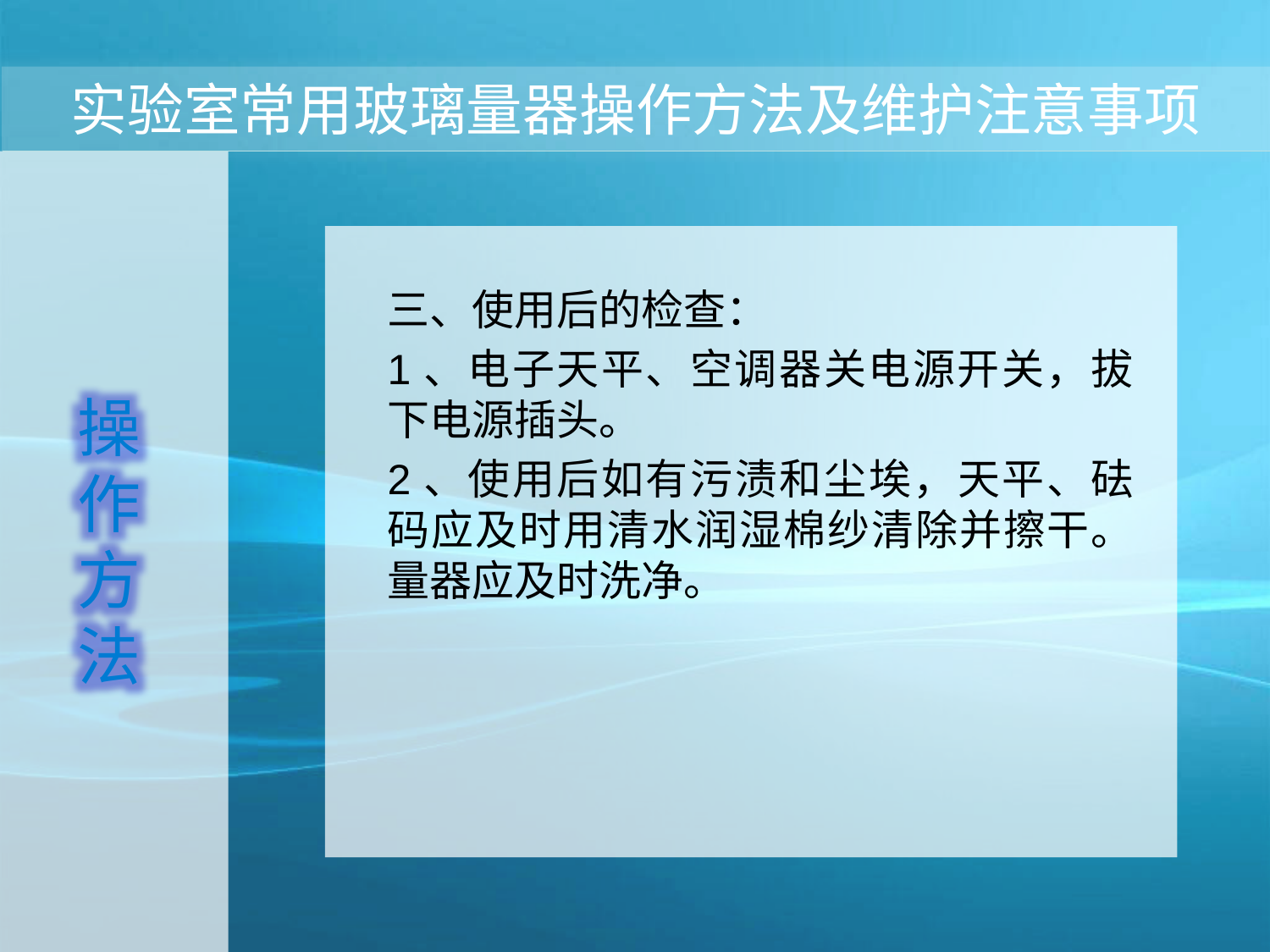

# 实验室常用玻璃量器操作方法及维护注意事项

三、使用后的检查：
1、电子天平、空调器关电源开关，拔下电源插头。
2、使用后如有污渍和尘埃，天平、砝码应及时用清水润湿棉纱清除并擦干。量器应及时洗净。
操作方法